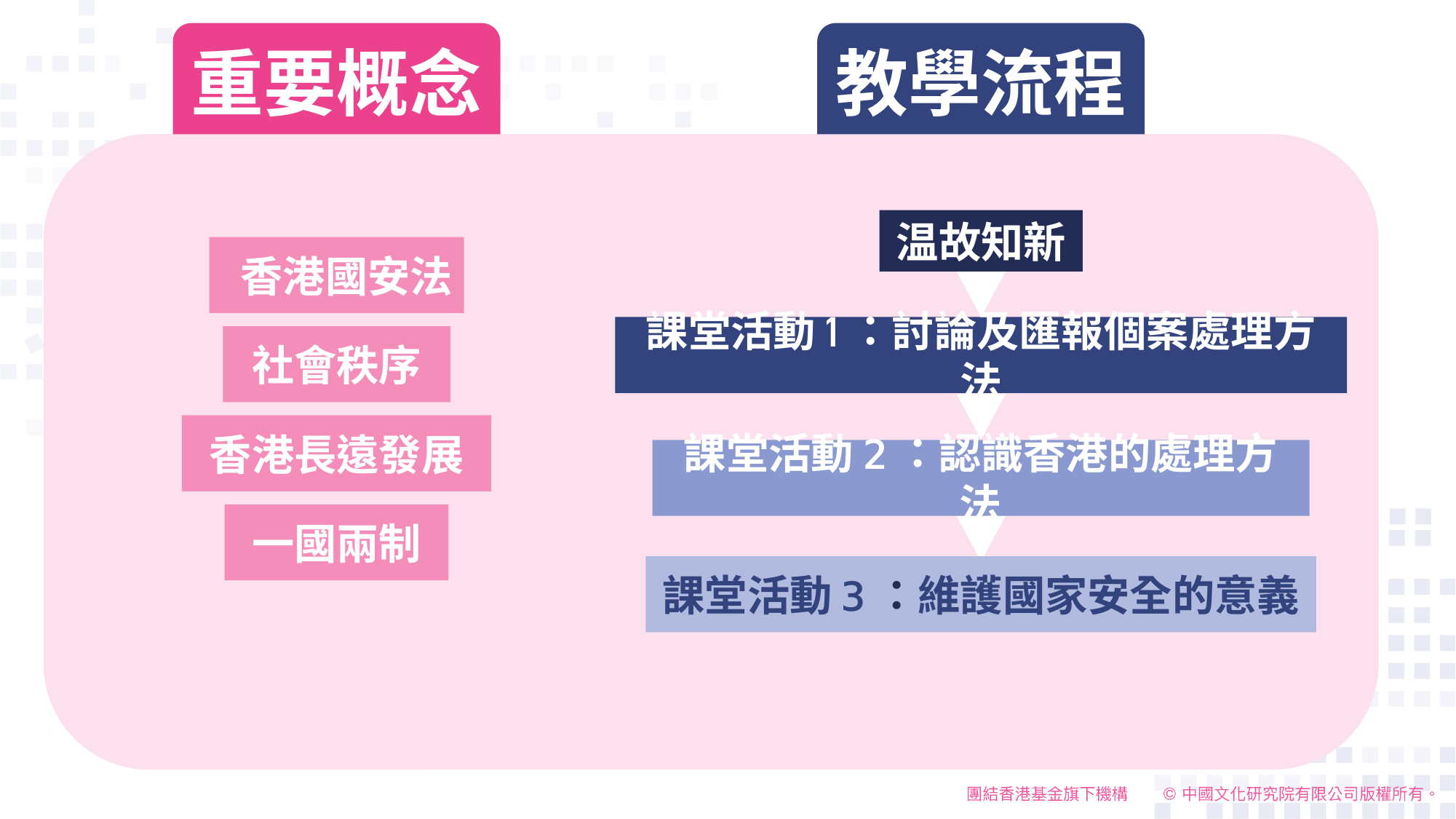

重要概念
教學流程

温故知新
 香港國安法

課堂活動1：討論及匯報個案處理方法
社會秩序

香港長遠發展
課堂活動2：認識香港的處理方法
一國兩制

課堂活動3：維護國家安全的意義